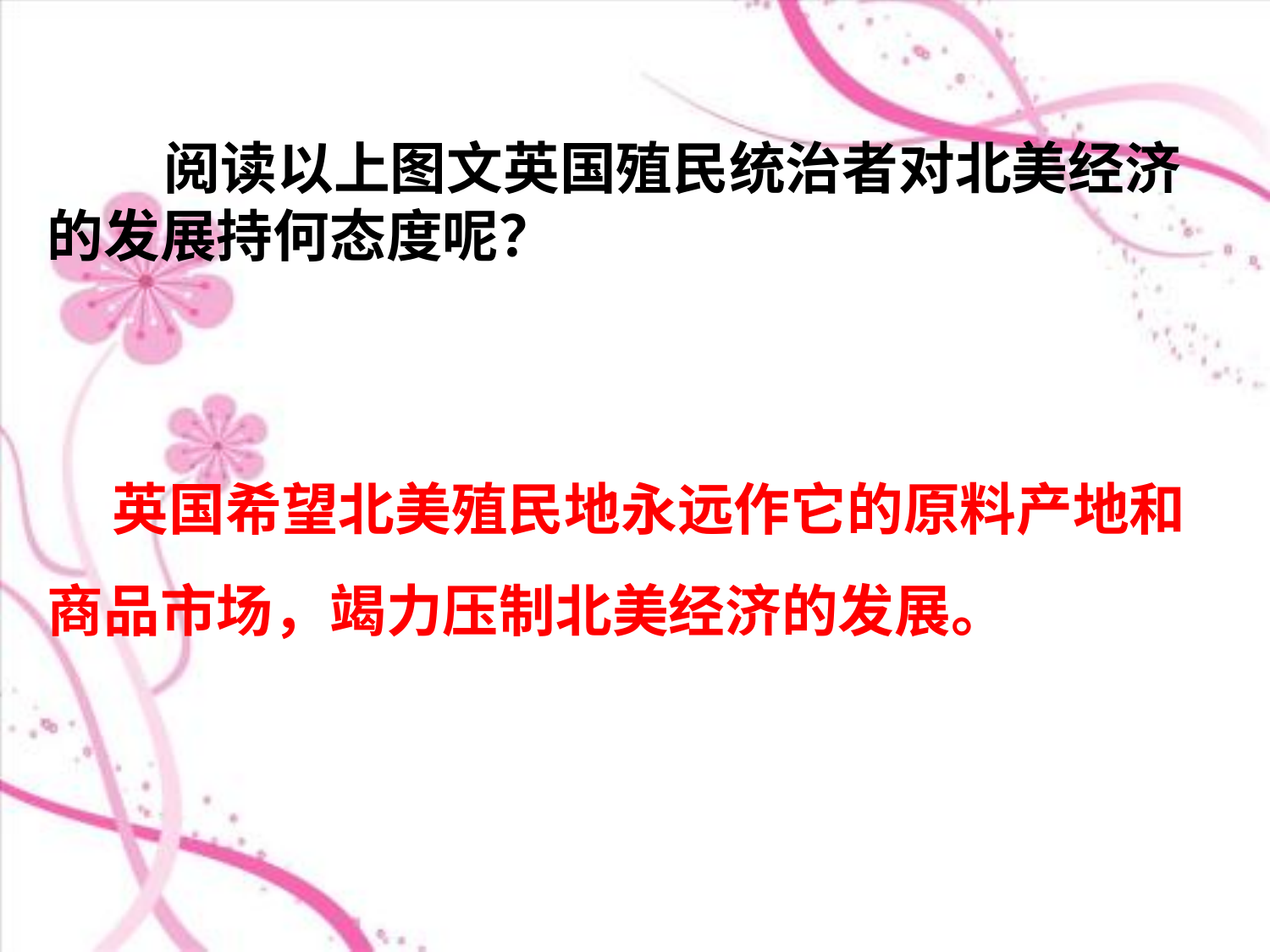

阅读以上图文英国殖民统治者对北美经济的发展持何态度呢？
    英国希望北美殖民地永远作它的原料产地和商品市场，竭力压制北美经济的发展。